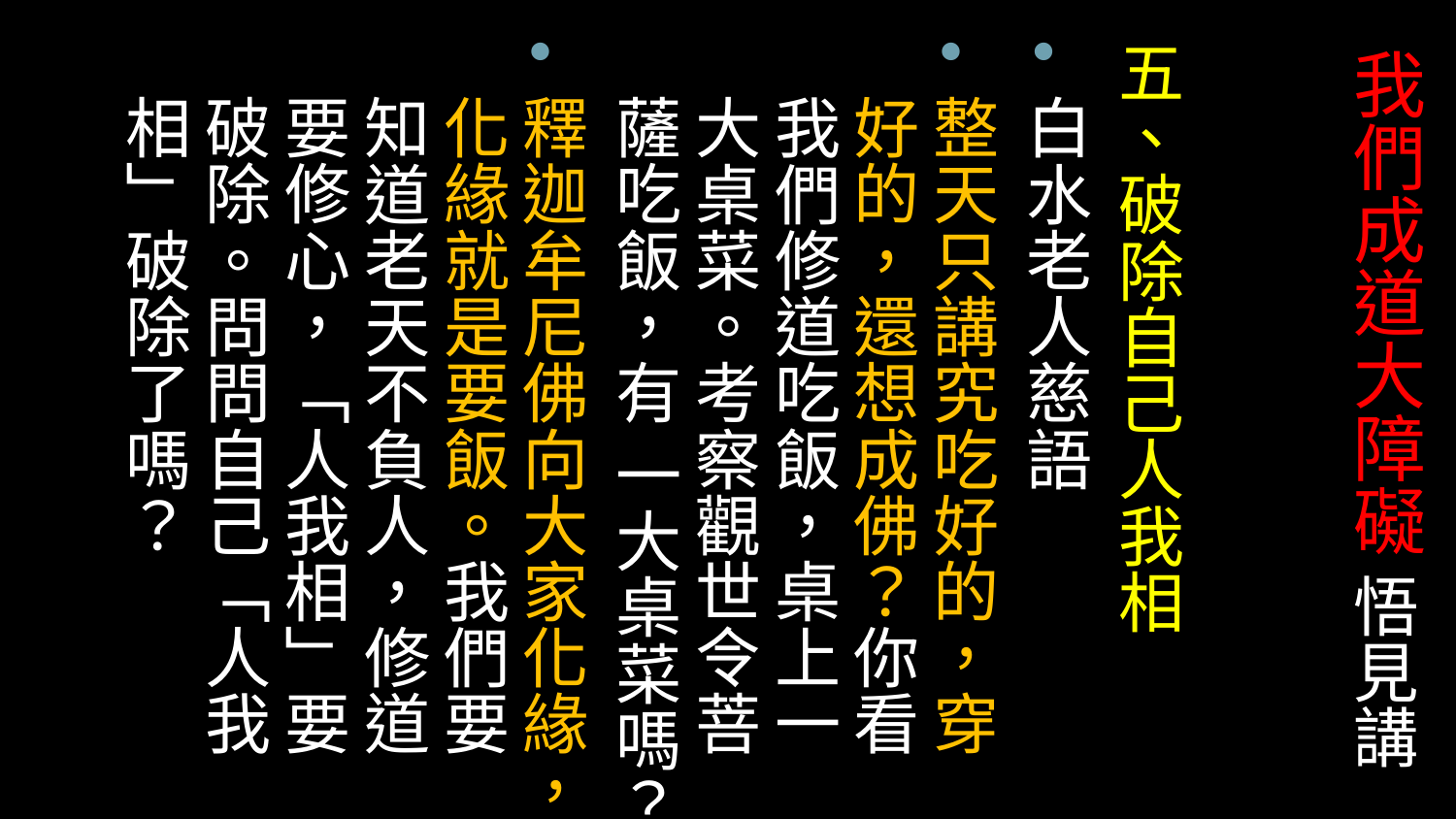

五、破除自己人我相
白水老人慈語
整天只講究吃好的，穿好的，還想成佛？你看我們修道吃飯，桌上一大桌菜。考察觀世令菩薩吃飯，有 一大桌菜嗎？
釋迦牟尼佛向大家化緣，化緣就是要飯。我們要知道老天不負人，修道要修心，「人我相」要破除。問問自己「人我相」破除了嗎？

# 我們成道大障礙 悟見講